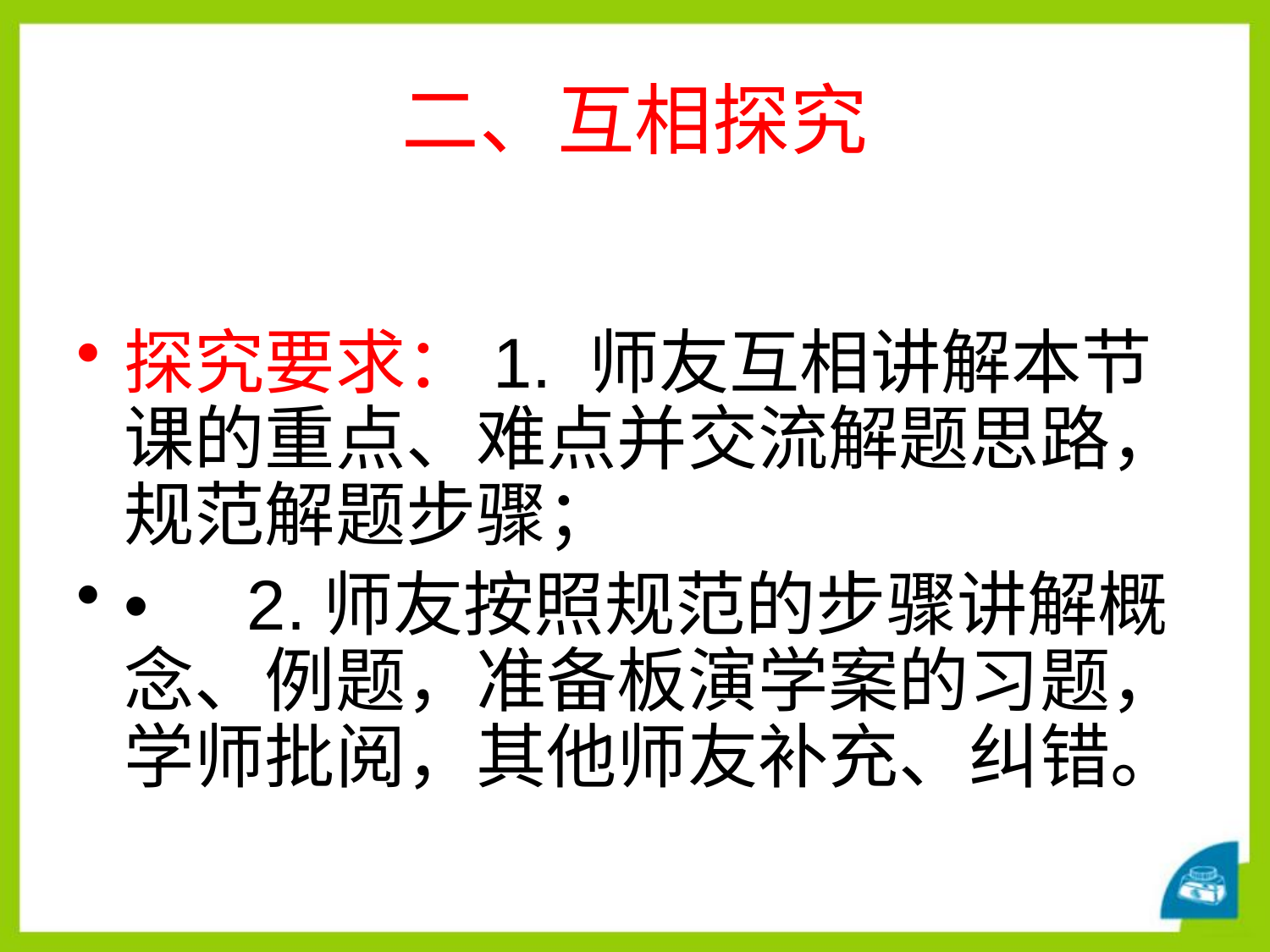

# 二、互相探究

探究要求：1. 师友互相讲解本节课的重点、难点并交流解题思路，规范解题步骤；
•     2.师友按照规范的步骤讲解概念、例题，准备板演学案的习题，学师批阅，其他师友补充、纠错。